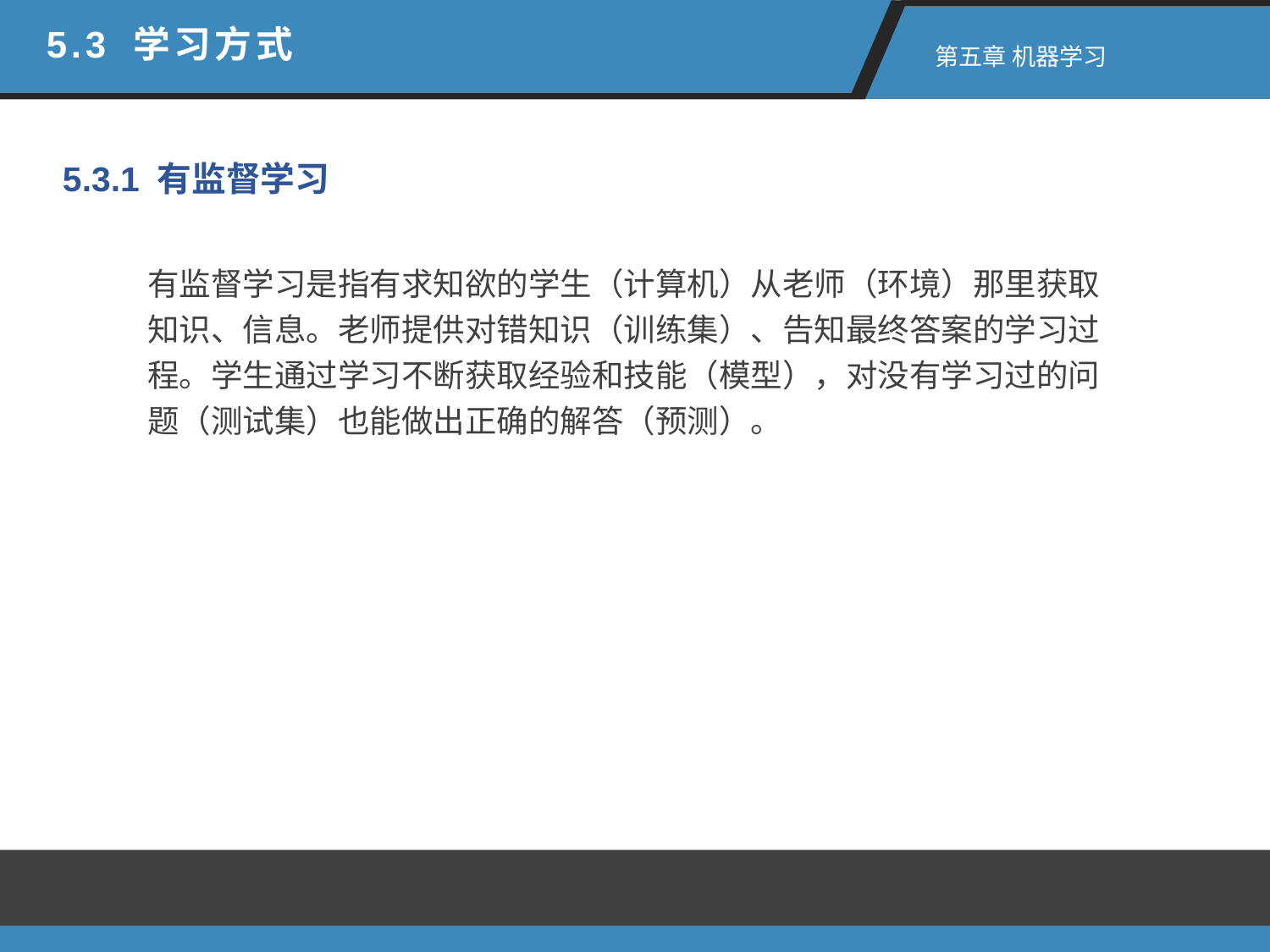

5.3 学习方式
  第五章 机器学习
5.3.1 有监督学习
有监督学习是指有求知欲的学生（计算机）从老师（环境）那里获取知识、信息。老师提供对错知识（训练集）、告知最终答案的学习过程。学生通过学习不断获取经验和技能（模型），对没有学习过的问题（测试集）也能做出正确的解答（预测）。